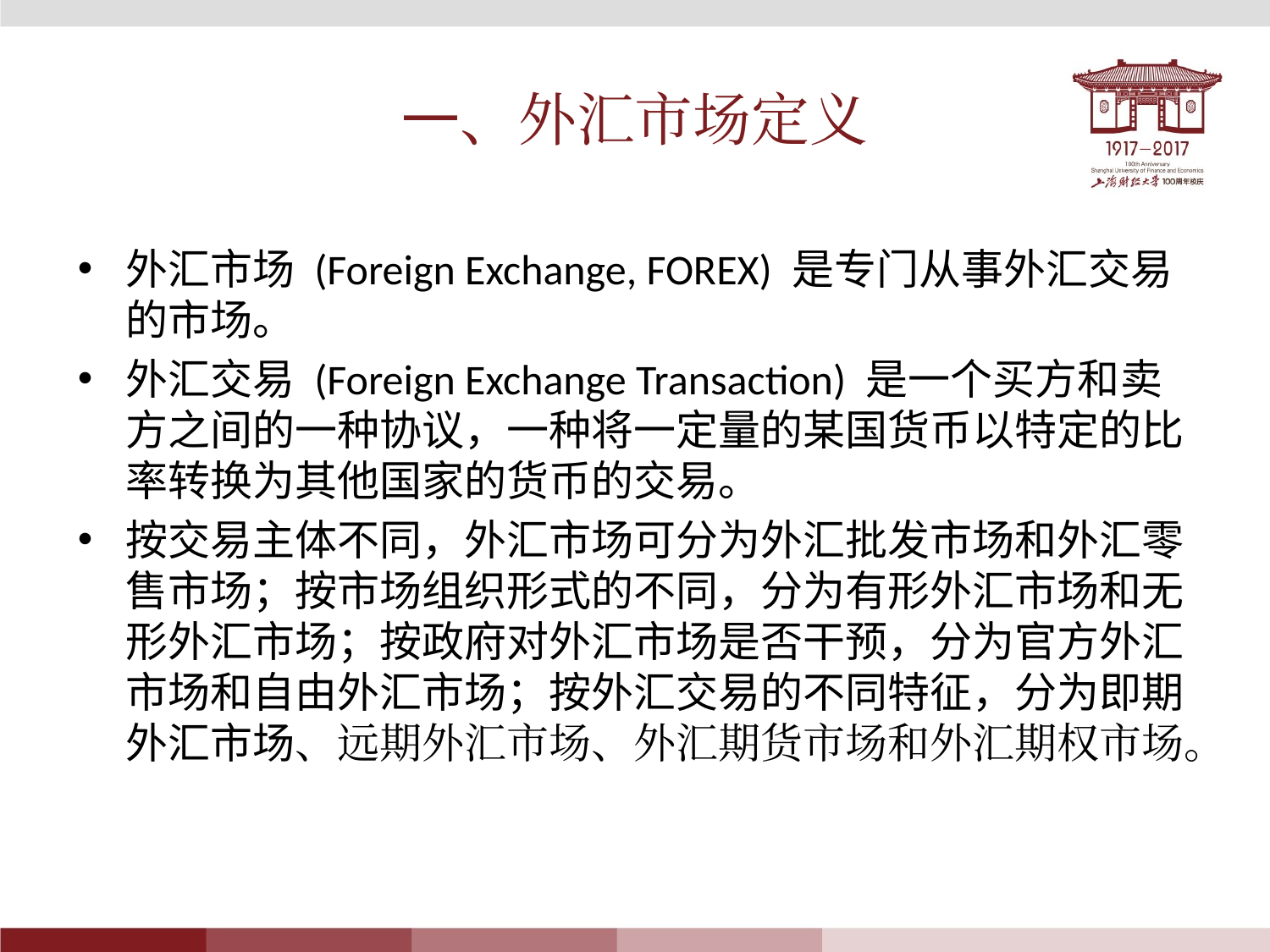

# 一、外汇市场定义
外汇市场 (Foreign Exchange, FOREX) 是专门从事外汇交易的市场。
外汇交易 (Foreign Exchange Transaction) 是一个买方和卖方之间的一种协议，一种将一定量的某国货币以特定的比率转换为其他国家的货币的交易。
按交易主体不同，外汇市场可分为外汇批发市场和外汇零售市场；按市场组织形式的不同，分为有形外汇市场和无形外汇市场；按政府对外汇市场是否干预，分为官方外汇市场和自由外汇市场；按外汇交易的不同特征，分为即期外汇市场、远期外汇市场、外汇期货市场和外汇期权市场。